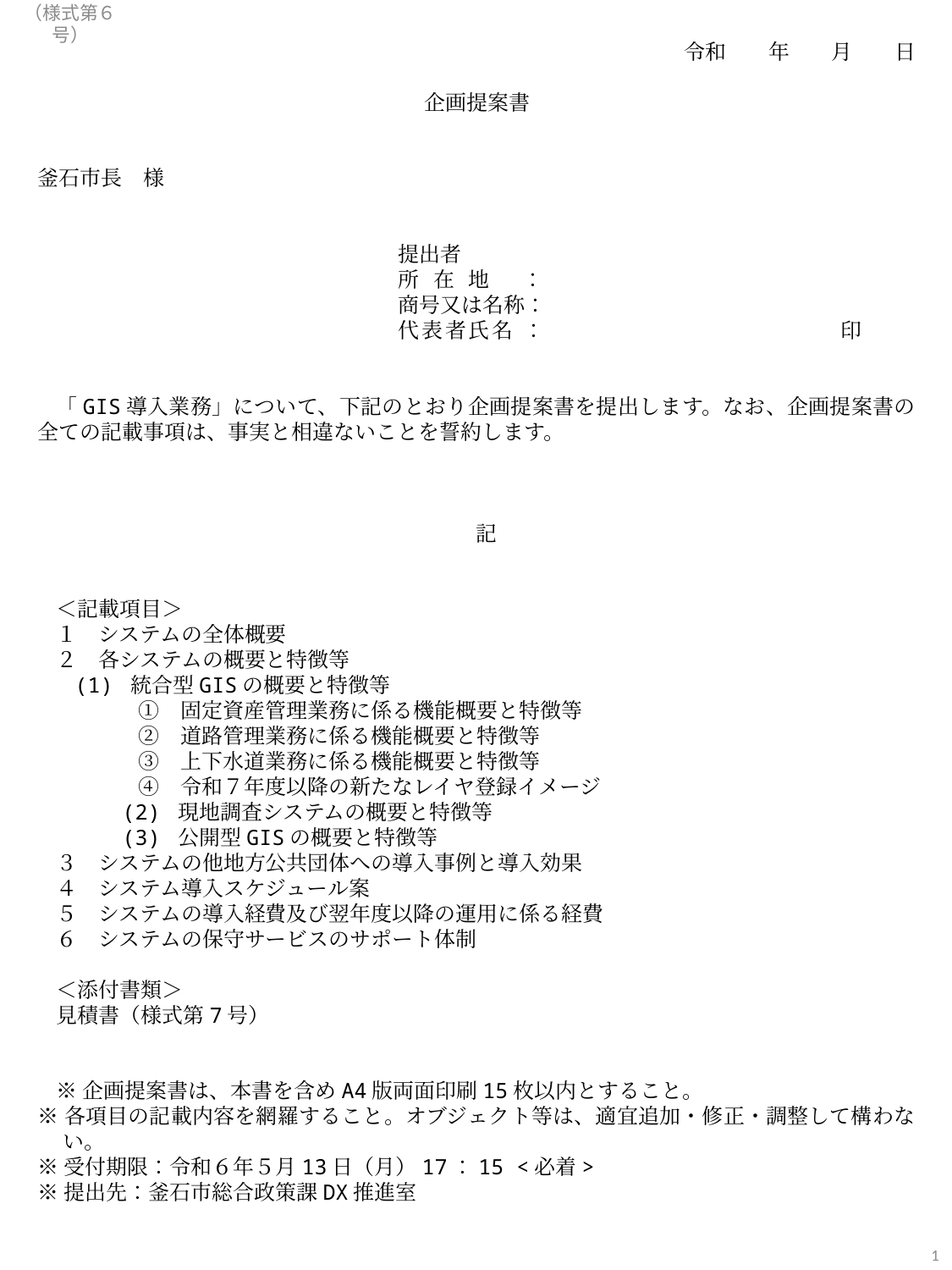

（様式第６号）
令和　　年　　月　　日

企画提案書

釜石市長　様

提出者
所在地 ：
商号又は名称：
代表者氏名 ：　　　　　　　　　　　　　　印

「GIS導入業務」について、下記のとおり企画提案書を提出します。なお、企画提案書の全ての記載事項は、事実と相違ないことを誓約します。

記

＜記載項目＞
１　システムの全体概要
２　各システムの概要と特徴等
(1) 統合型GISの概要と特徴等
　　　①　固定資産管理業務に係る機能概要と特徴等
　　　②　道路管理業務に係る機能概要と特徴等
　　　③　上下水道業務に係る機能概要と特徴等
　　　④　令和７年度以降の新たなレイヤ登録イメージ
　　(2) 現地調査システムの概要と特徴等
　　(3) 公開型GISの概要と特徴等
３　システムの他地方公共団体への導入事例と導入効果
４　システム導入スケジュール案
５　システムの導入経費及び翌年度以降の運用に係る経費
６　システムの保守サービスのサポート体制

＜添付書類＞
見積書（様式第7号）

※企画提案書は、本書を含めA4版両面印刷15枚以内とすること。
※各項目の記載内容を網羅すること。オブジェクト等は、適宜追加・修正・調整して構わない。
※受付期限：令和６年５月13日（月）17：15 <必着>
※提出先：釜石市総合政策課DX推進室
1